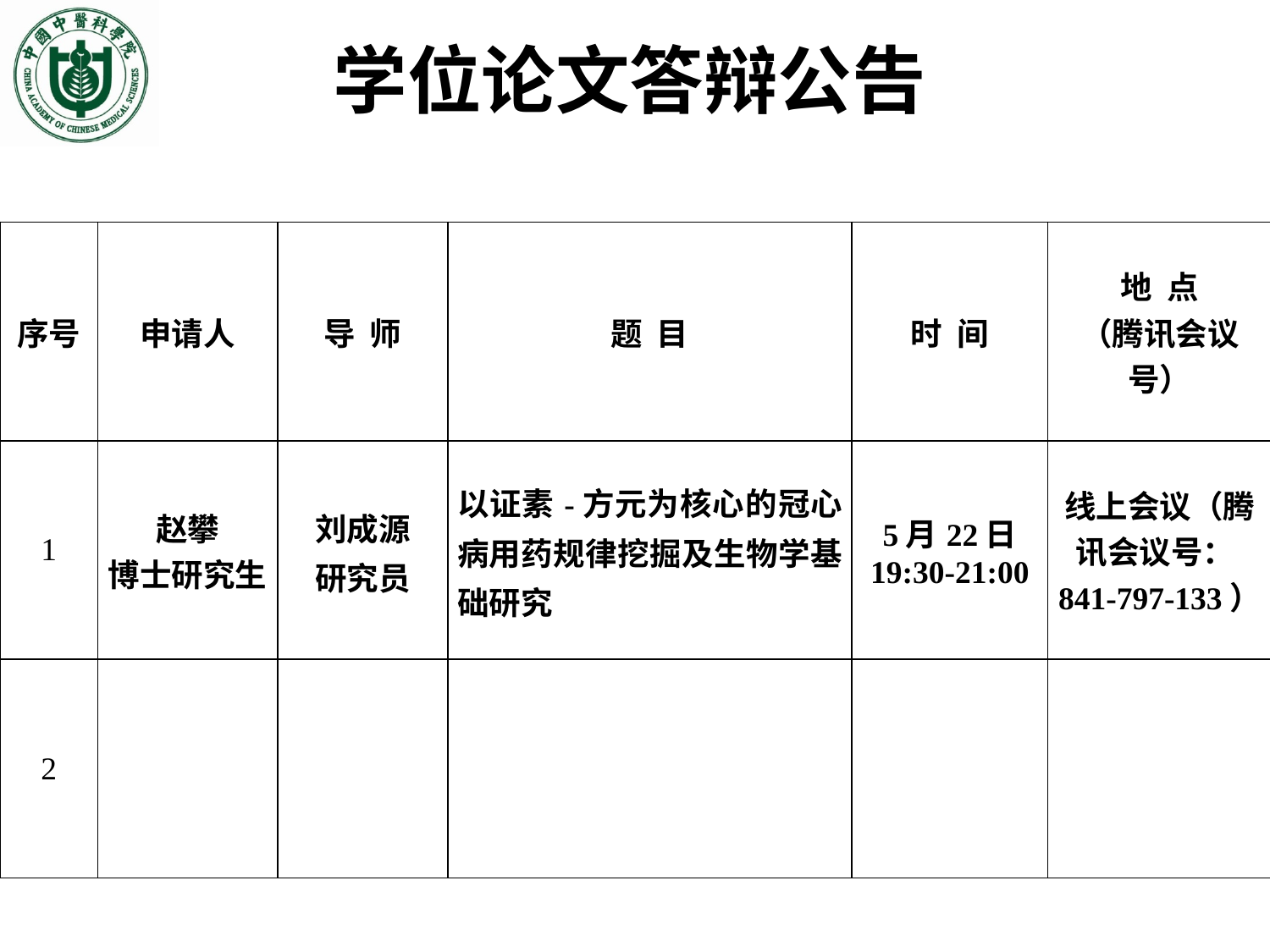

学位论文答辩公告

| 序号 | 申请人 | 导 师 | 题 目 | 时 间 | 地 点 （腾讯会议号） |
| --- | --- | --- | --- | --- | --- |
| 1 | 赵攀 博士研究生 | 刘成源 研究员 | 以证素-方元为核心的冠心病用药规律挖掘及生物学基础研究 | 5月22日 19:30-21:00 | 线上会议（腾讯会议号：841-797-133） |
| 2 |  |  |  |  |  |